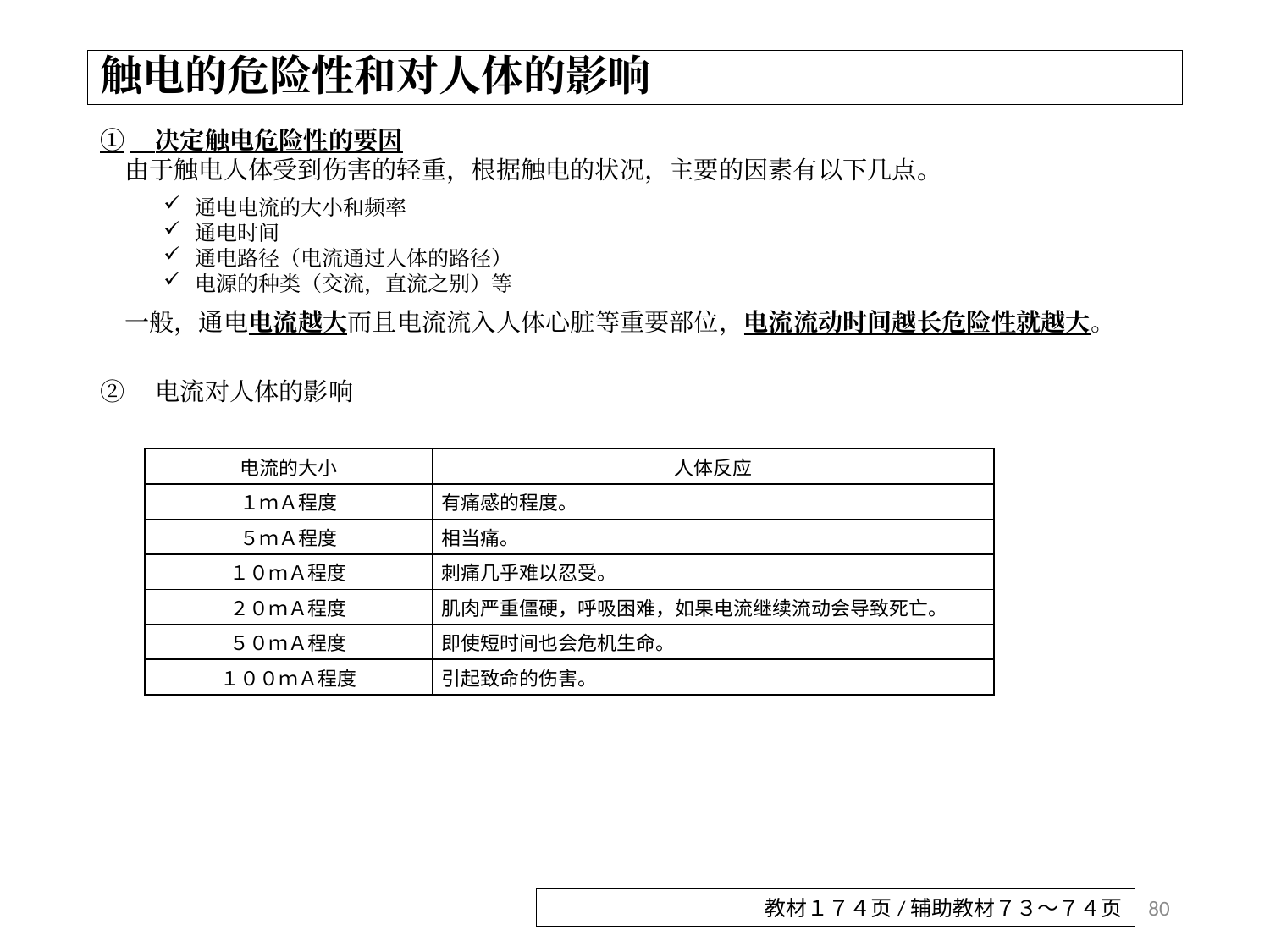

# 触电的危险性和对人体的影响
①　决定触电危险性的要因
　由于触电人体受到伤害的轻重，根据触电的状况，主要的因素有以下几点。
通电电流的大小和频率
通电时间
通电路径（电流通过人体的路径）
电源的种类（交流，直流之别）等
　一般，通电电流越大而且电流流入人体心脏等重要部位，电流流动时间越长危险性就越大。

②　电流对人体的影响

| 电流的大小 | 人体反应 |
| --- | --- |
| １ｍＡ程度 | 有痛感的程度。 |
| ５ｍＡ程度 | 相当痛。 |
| １０ｍＡ程度 | 刺痛几乎难以忍受。 |
| ２０ｍＡ程度 | 肌肉严重僵硬，呼吸困难，如果电流继续流动会导致死亡。 |
| ５０ｍＡ程度 | 即使短时间也会危机生命。 |
| １００ｍＡ程度 | 引起致命的伤害。 |
80
教材１７４页/辅助教材７３～７４页